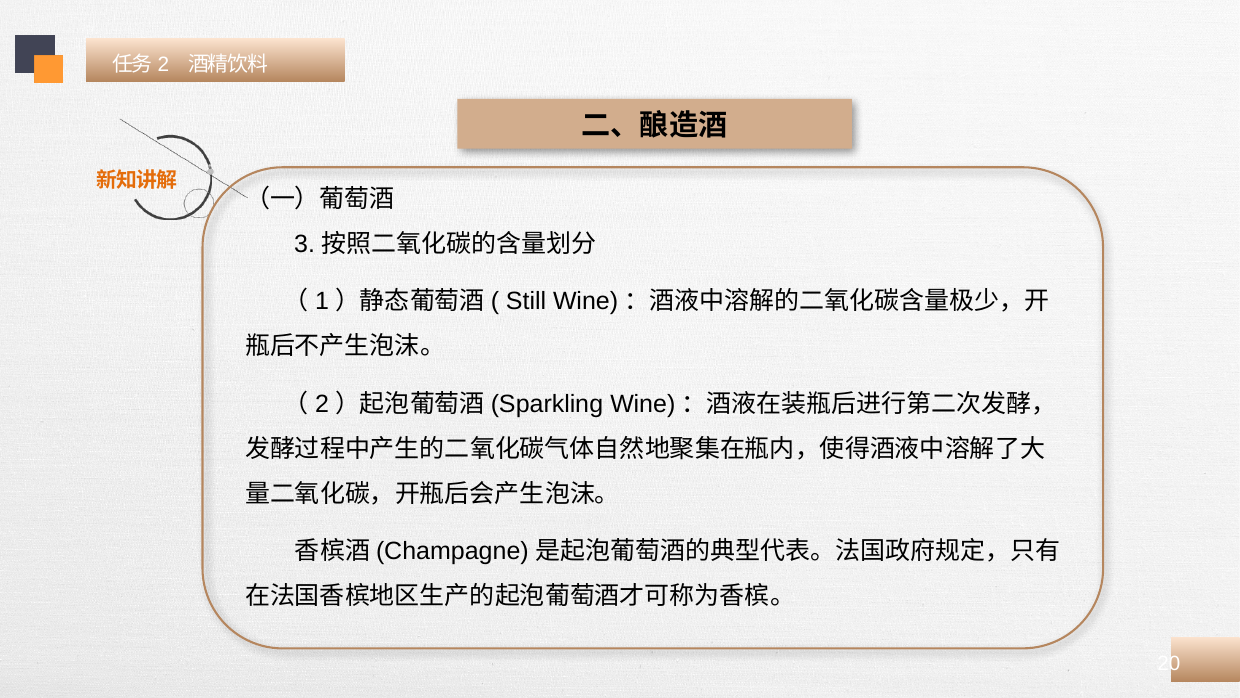

任务2   酒精饮料
二、酿造酒
（一）葡萄酒
       3.按照二氧化碳的含量划分
      （1）静态葡萄酒( Still Wine)：酒液中溶解的二氧化碳含量极少，开瓶后不产生泡沫。
      （2）起泡葡萄酒(Sparkling Wine)：酒液在装瓶后进行第二次发酵，发酵过程中产生的二氧化碳气体自然地聚集在瓶内，使得酒液中溶解了大量二氧化碳，开瓶后会产生泡沫。
        香槟酒(Champagne)是起泡葡萄酒的典型代表。法国政府规定，只有在法国香槟地区生产的起泡葡萄酒才可称为香槟。